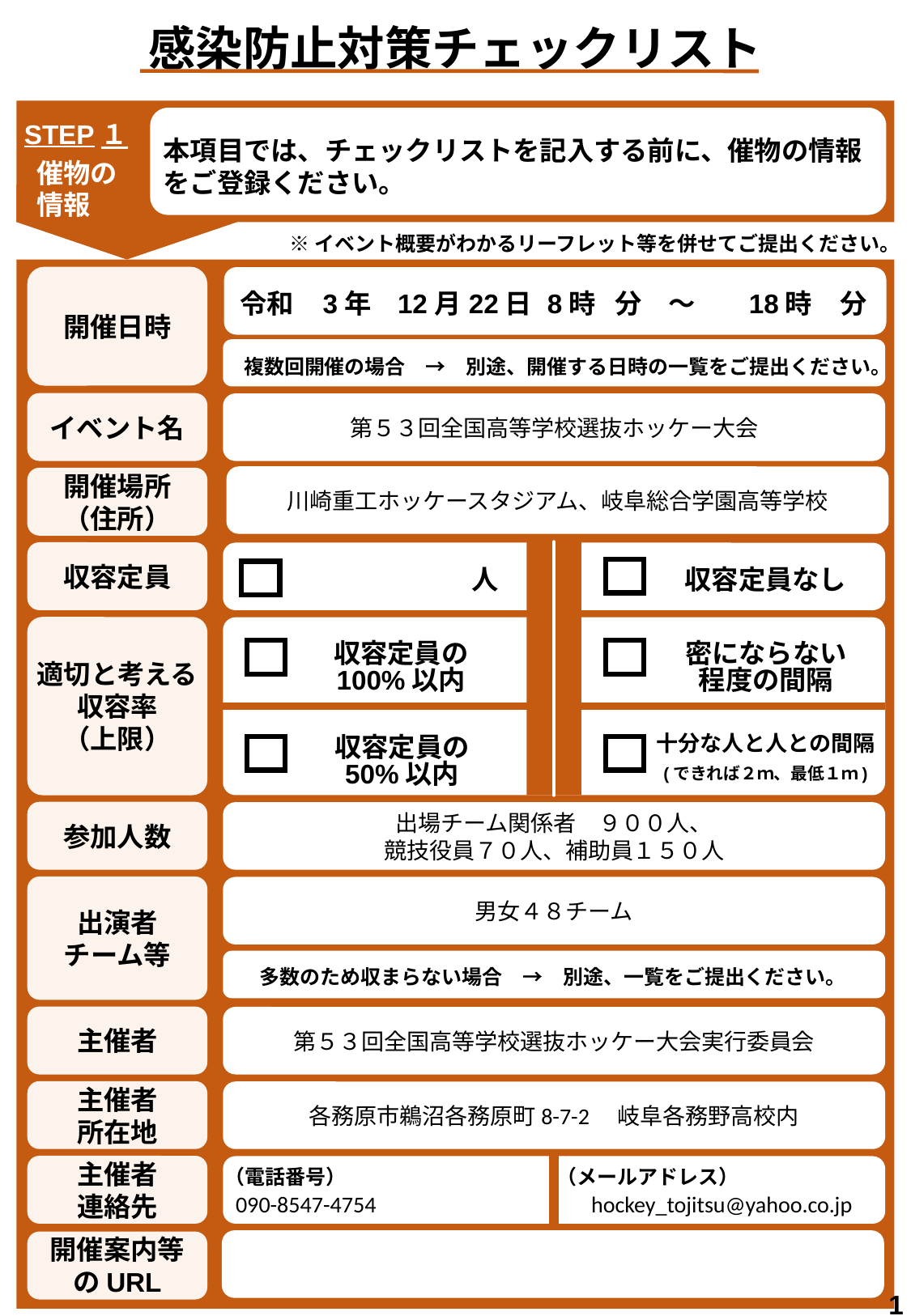

感染防止対策チェックリスト

STEP１

 催物の
 情報

本項目では、チェックリストを記入する前に、催物の情報をご登録ください。
※イベント概要がわかるリーフレット等を併せてご提出ください。

開催日時

令和
3年
12月
22日
8時
分　～
18時
分

複数回開催の場合　→　別途、開催する日時の一覧をご提出ください。
イベント名
第５３回全国高等学校選抜ホッケー大会
川崎重工ホッケースタジアム、岐阜総合学園高等学校
開催場所
（住所）

収容定員
☑☑

人
収容定員なし

適切と考える
収容率
（上限）

収容定員の
100%以内
密にならない程度の間隔

十分な人と人との間隔
(できれば２ｍ、最低１ｍ)
収容定員の
50%以内

参加人数
出場チーム関係者　９００人、
競技役員７０人、補助員１５０人
出演者
チーム等
男女４８チーム

多数のため収まらない場合　→　別途、一覧をご提出ください。
主催者
第５３回全国高等学校選抜ホッケー大会実行委員会
主催者
所在地
各務原市鵜沼各務原町8-7-2　岐阜各務野高校内
主催者
連絡先

090-8547-4754　　　　　　　　　hockey_tojitsu@yahoo.co.jp
（電話番号）
（メールアドレス）

開催案内等のURL
1